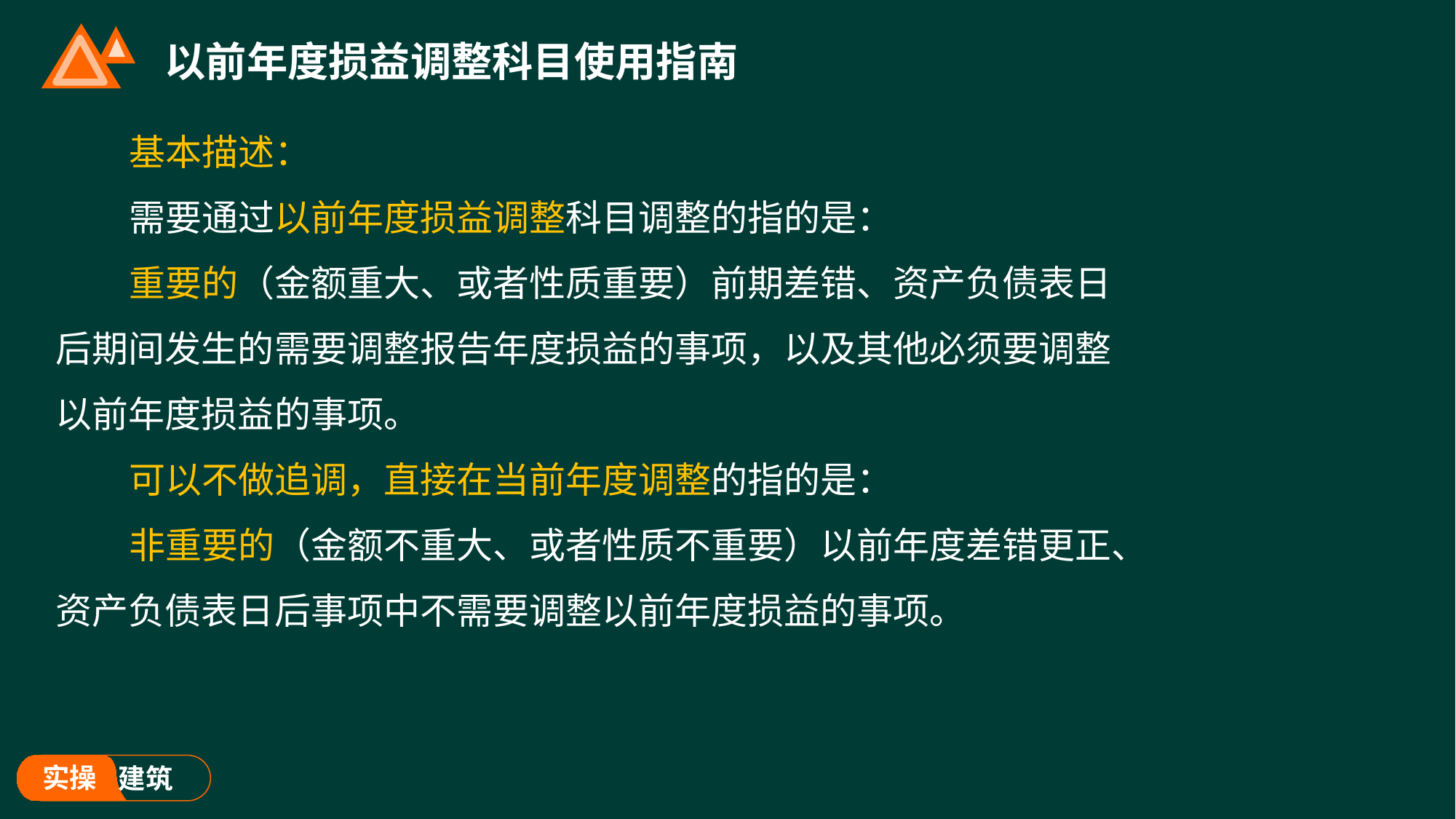

# 以前年度损益调整科目使用指南

基本描述：
需要通过以前年度损益调整科目调整的指的是：
重要的（金额重大、或者性质重要）前期差错、资产负债表日后期间发生的需要调整报告年度损益的事项，以及其他必须要调整以前年度损益的事项。
可以不做追调，直接在当前年度调整的指的是：
非重要的（金额不重大、或者性质不重要）以前年度差错更正、资产负债表日后事项中不需要调整以前年度损益的事项。